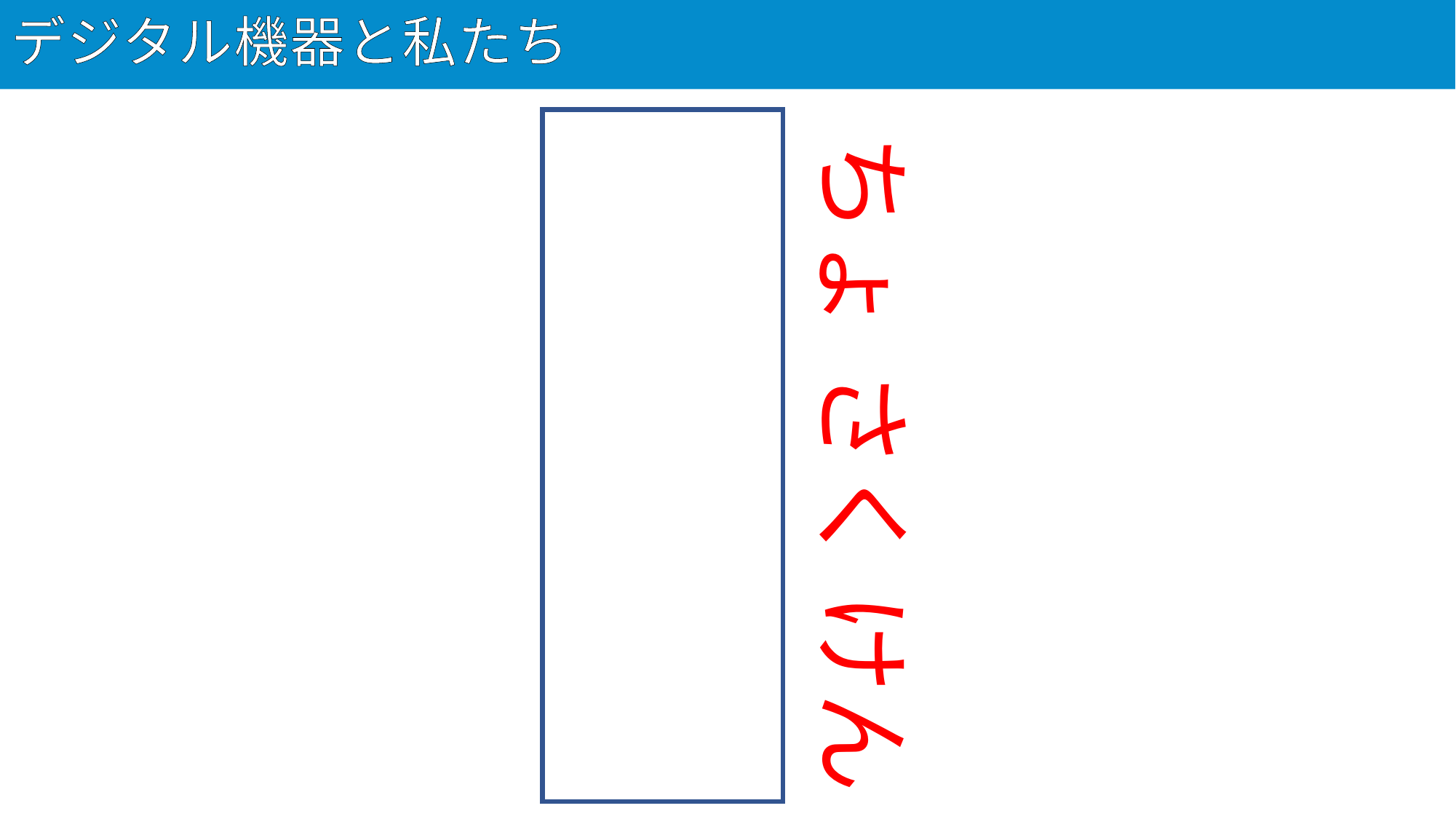

# デジタル機器と私たち
67
著作権

ちょ
さく
けん